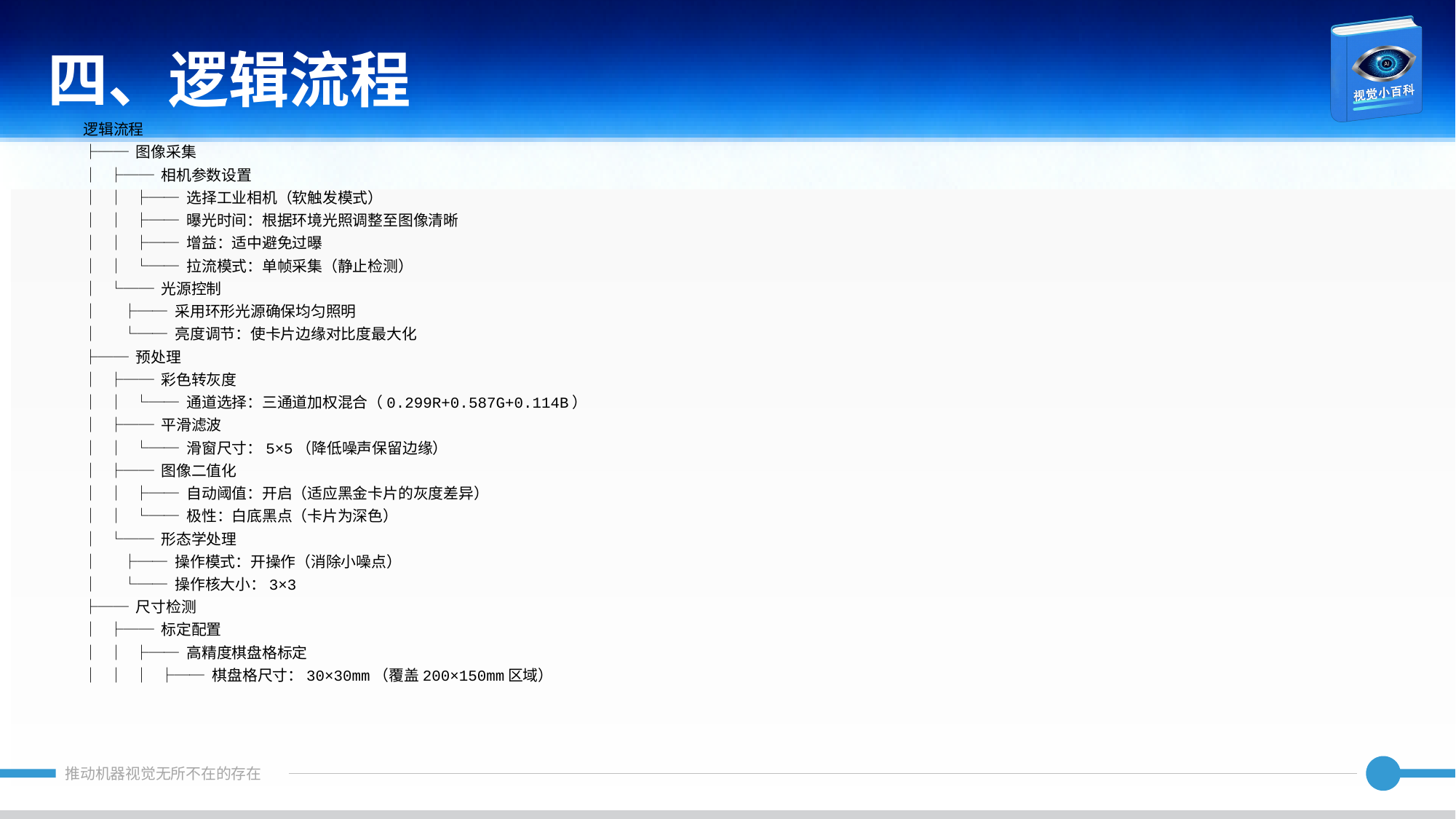

四、逻辑流程

逻辑流程
├── 图像采集
│   ├── 相机参数设置
│   │   ├── 选择工业相机（软触发模式）
│   │   ├── 曝光时间：根据环境光照调整至图像清晰
│   │   ├── 增益：适中避免过曝
│   │   └── 拉流模式：单帧采集（静止检测）
│   └── 光源控制
│       ├── 采用环形光源确保均匀照明
│       └── 亮度调节：使卡片边缘对比度最大化
├── 预处理
│   ├── 彩色转灰度
│   │   └── 通道选择：三通道加权混合（0.299R+0.587G+0.114B）
│   ├── 平滑滤波
│   │   └── 滑窗尺寸：5×5（降低噪声保留边缘）
│   ├── 图像二值化
│   │   ├── 自动阈值：开启（适应黑金卡片的灰度差异）
│   │   └── 极性：白底黑点（卡片为深色）
│   └── 形态学处理
│       ├── 操作模式：开操作（消除小噪点）
│       └── 操作核大小：3×3
├── 尺寸检测
│   ├── 标定配置
│   │   ├── 高精度棋盘格标定
│   │   │   ├── 棋盘格尺寸：30×30mm（覆盖200×150mm区域）
8